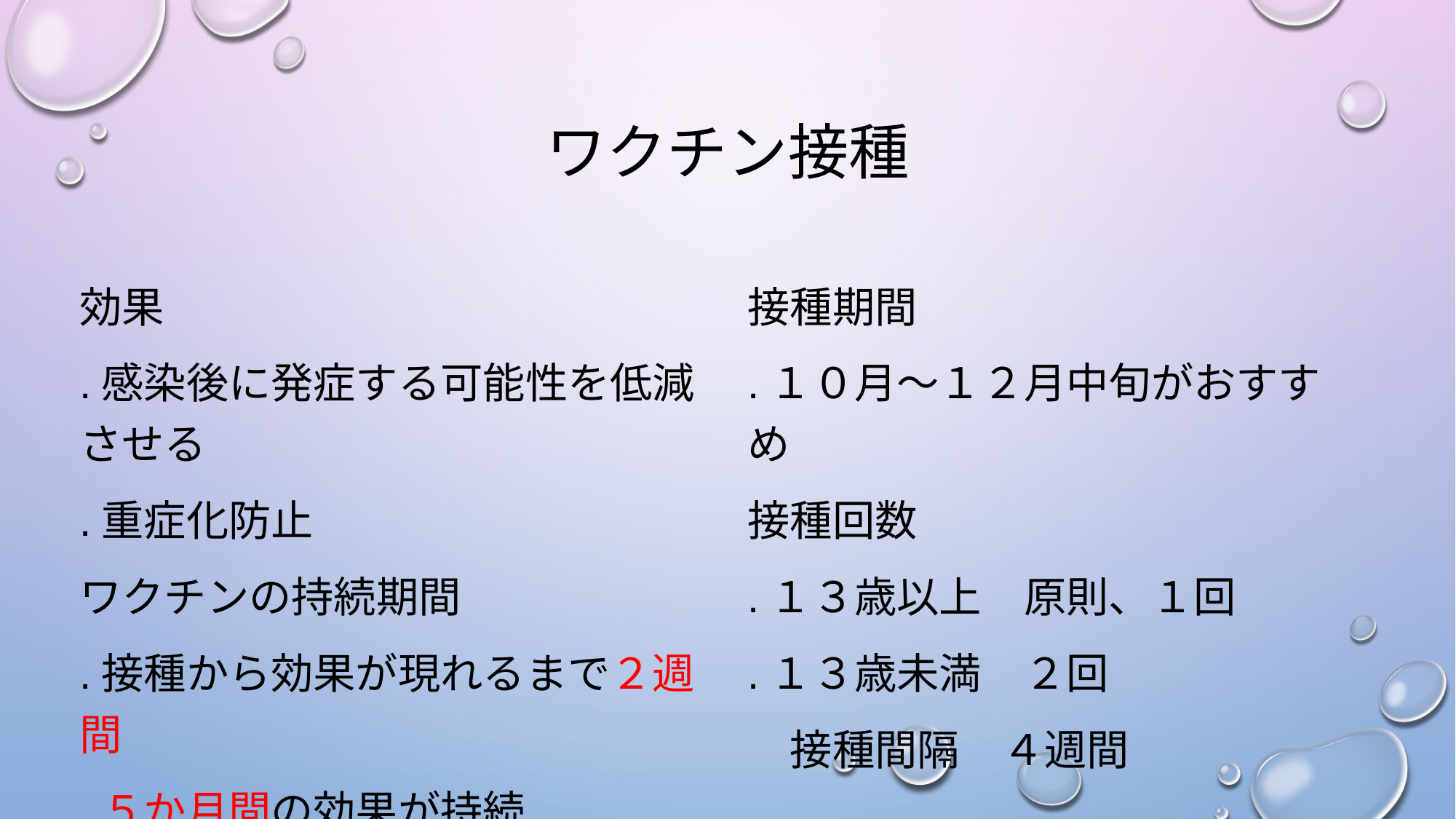

# ワクチン接種
効果
.感染後に発症する可能性を低減させる
.重症化防止
ワクチンの持続期間
.接種から効果が現れるまで２週間
.５か月間の効果が持続
接種期間
.１０月～１２月中旬がおすすめ
接種回数
.１３歳以上　原則、１回
.１３歳未満　２回
　接種間隔　４週間